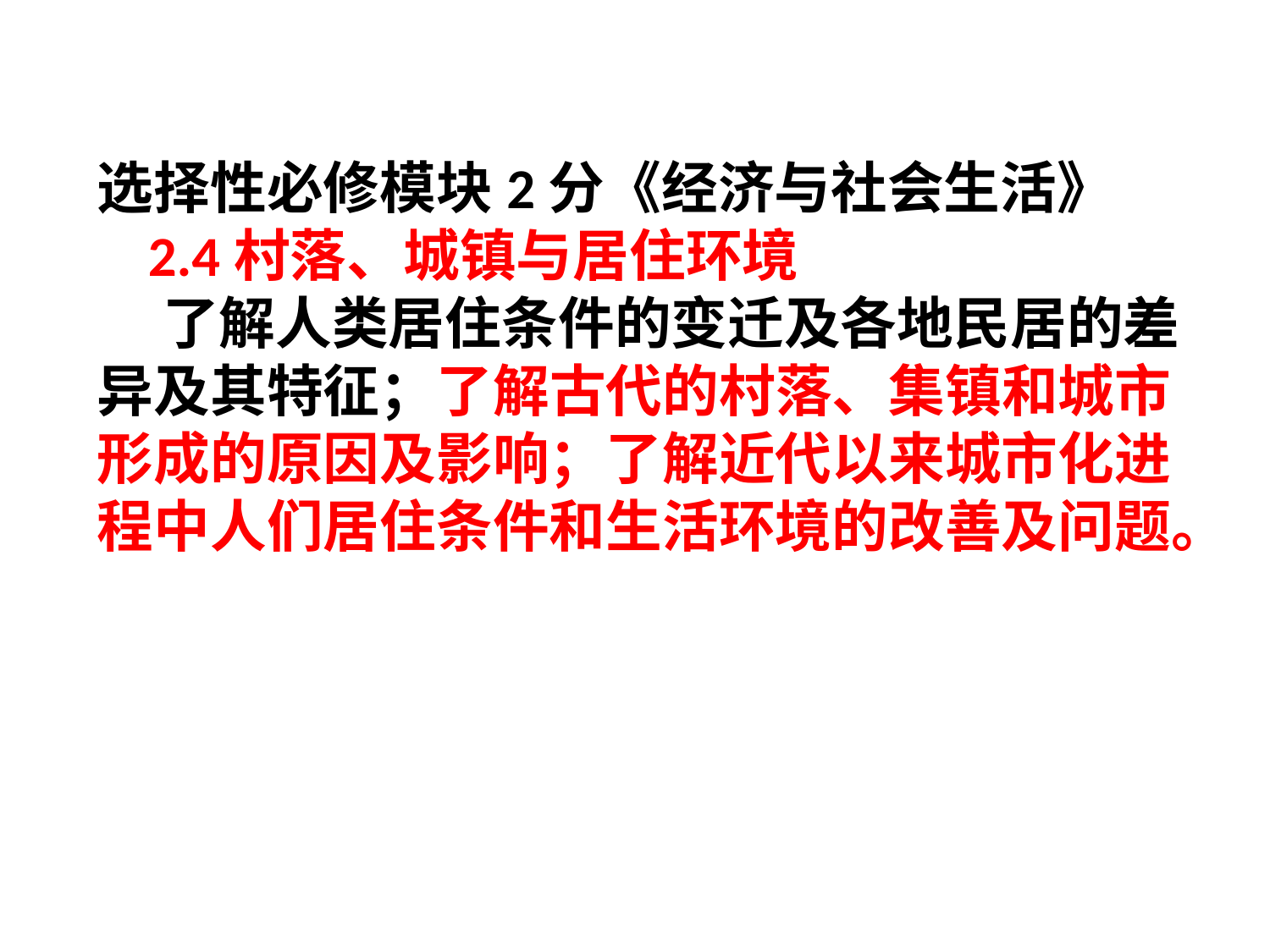

选择性必修模块2分《经济与社会生活》
    2.4村落、城镇与居住环境
    了解人类居住条件的变迁及各地民居的差异及其特征；了解古代的村落、集镇和城市形成的原因及影响；了解近代以来城市化进程中人们居住条件和生活环境的改善及问题。